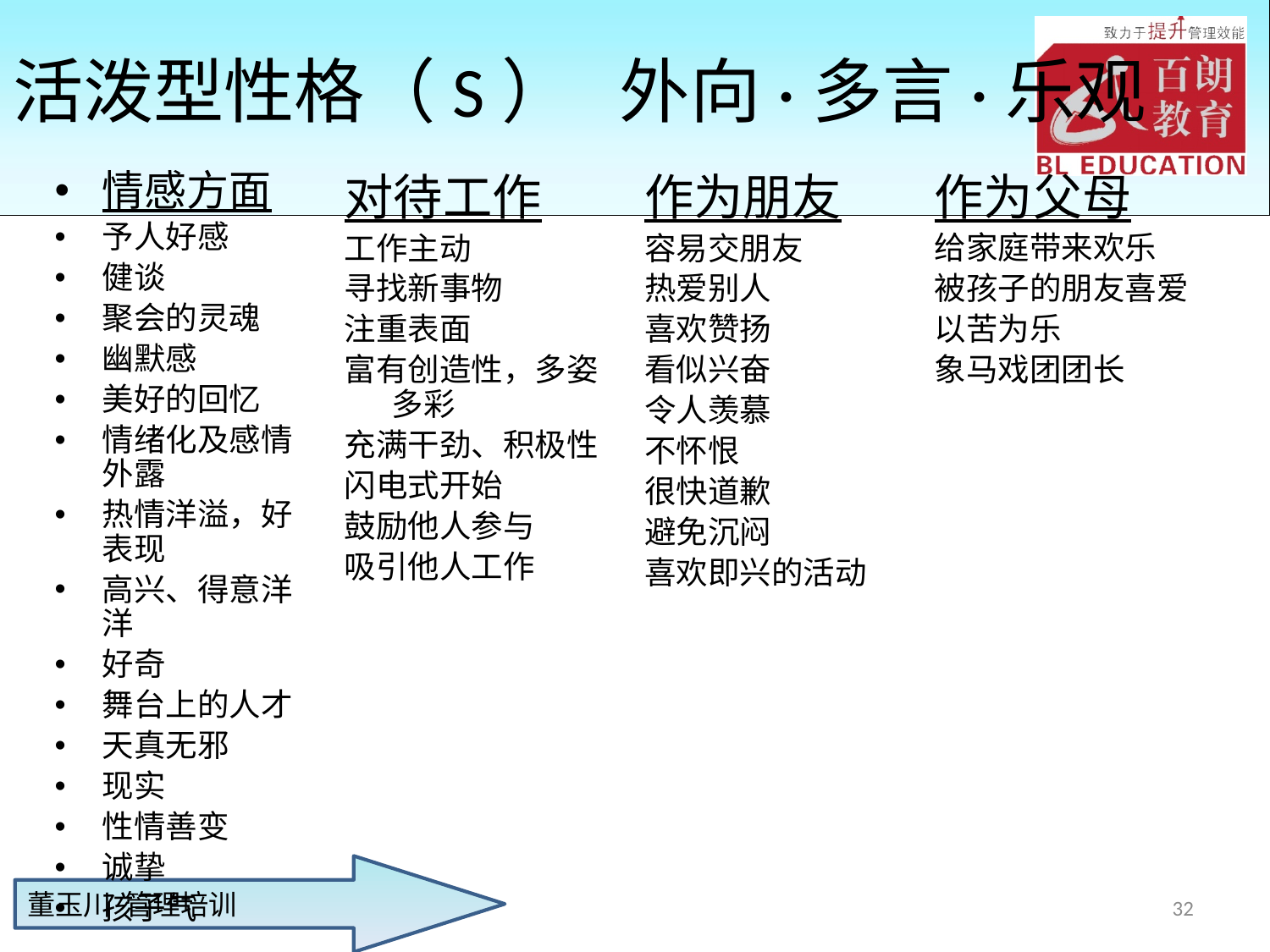

# 活泼型性格（S）   外向·多言·乐观
情感方面
予人好感
健谈
聚会的灵魂
幽默感
美好的回忆
情绪化及感情外露
热情洋溢，好表现
高兴、得意洋洋
好奇
舞台上的人才
天真无邪
现实
性情善变
诚挚
孩子气
对待工作
工作主动
寻找新事物
注重表面
富有创造性，多姿多彩
充满干劲、积极性
闪电式开始
鼓励他人参与
吸引他人工作
作为朋友
容易交朋友
热爱别人
喜欢赞扬
看似兴奋
令人羡慕
不怀恨
很快道歉
避免沉闷
喜欢即兴的活动
作为父母
给家庭带来欢乐
被孩子的朋友喜爱
以苦为乐
象马戏团团长
32